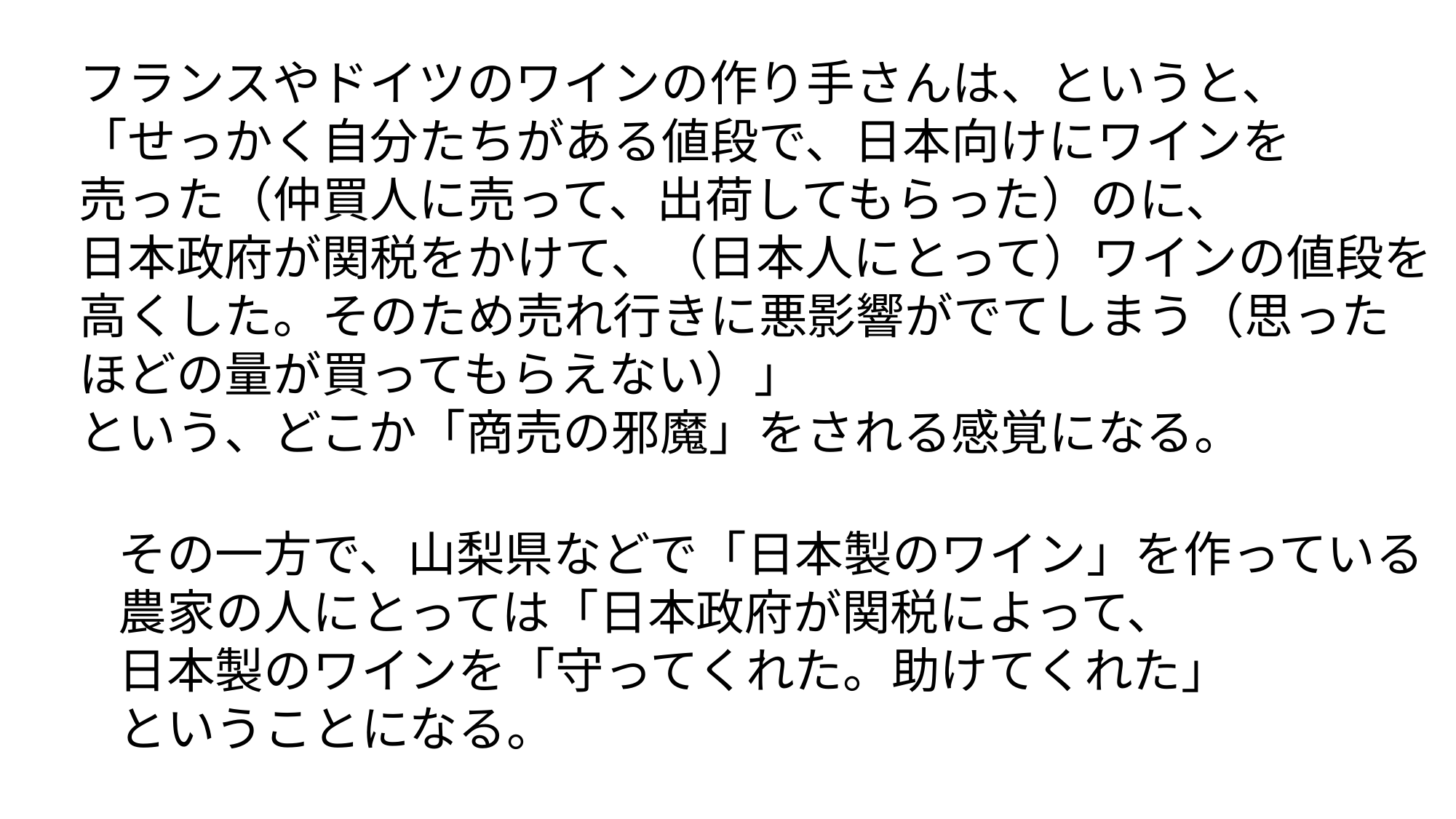

フランスやドイツのワインの作り手さんは、というと、
「せっかく自分たちがある値段で、日本向けにワインを
売った（仲買人に売って、出荷してもらった）のに、
日本政府が関税をかけて、（日本人にとって）ワインの値段を
高くした。そのため売れ行きに悪影響がでてしまう（思った
ほどの量が買ってもらえない）」
という、どこか「商売の邪魔」をされる感覚になる。
その一方で、山梨県などで「日本製のワイン」を作っている
農家の人にとっては「日本政府が関税によって、
日本製のワインを「守ってくれた。助けてくれた」
ということになる。